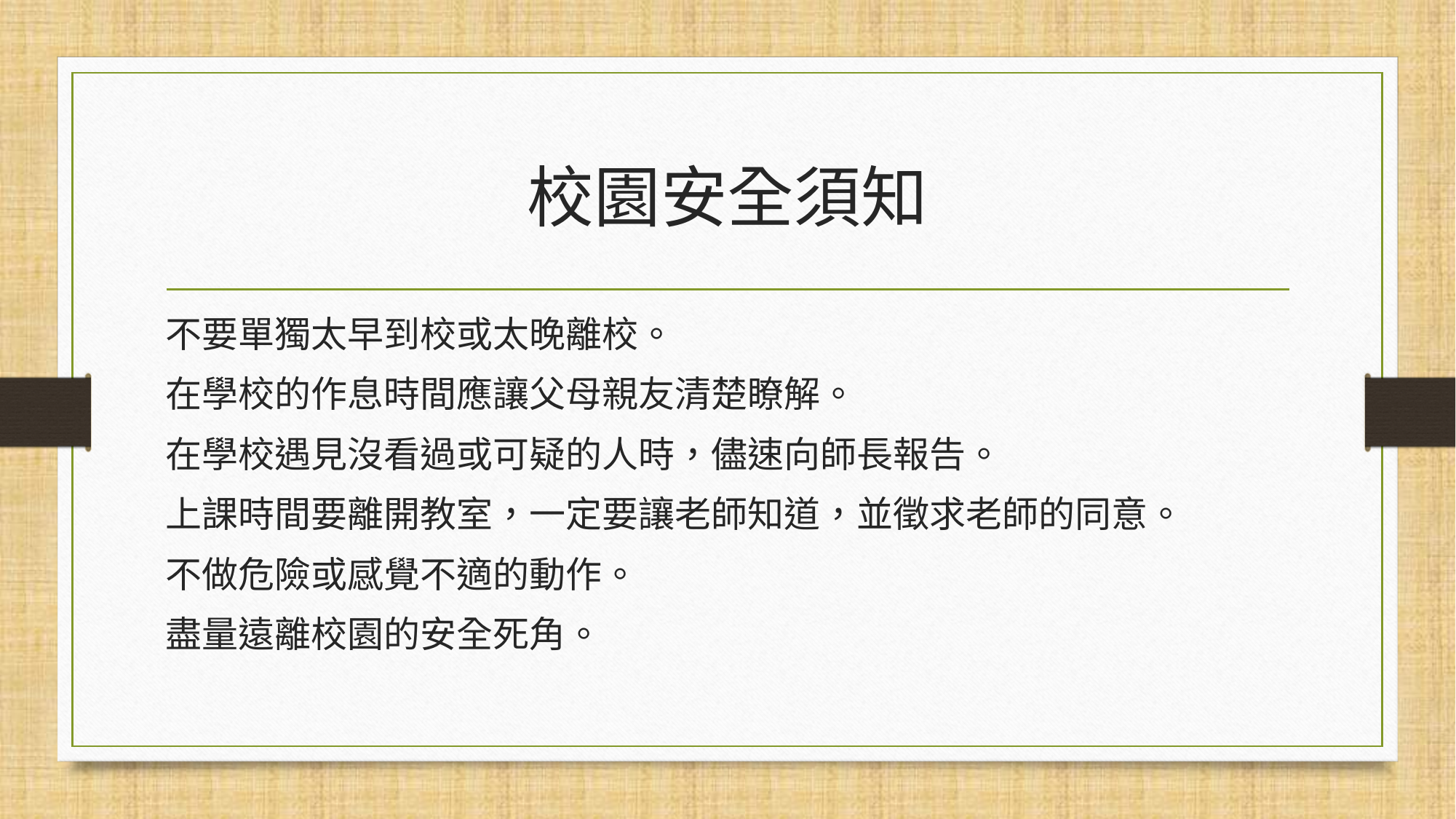

# 校園安全須知
不要單獨太早到校或太晚離校。
在學校的作息時間應讓父母親友清楚瞭解。
在學校遇見沒看過或可疑的人時，儘速向師長報告。
上課時間要離開教室，一定要讓老師知道，並徵求老師的同意。
不做危險或感覺不適的動作。
盡量遠離校園的安全死角。